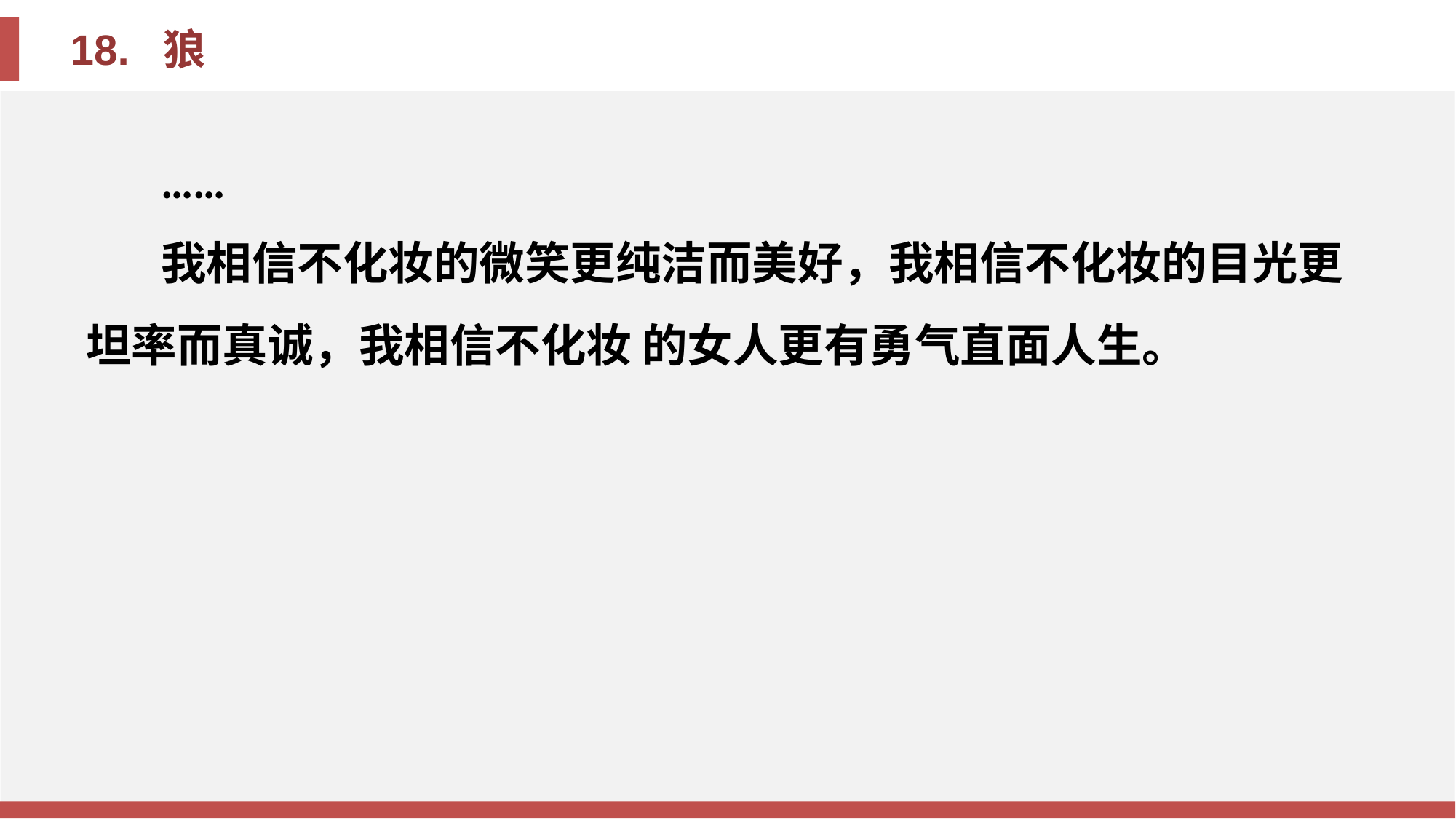

……
我相信不化妆的微笑更纯洁而美好，我相信不化妆的目光更坦率而真诚，我相信不化妆 的女人更有勇气直面人生。